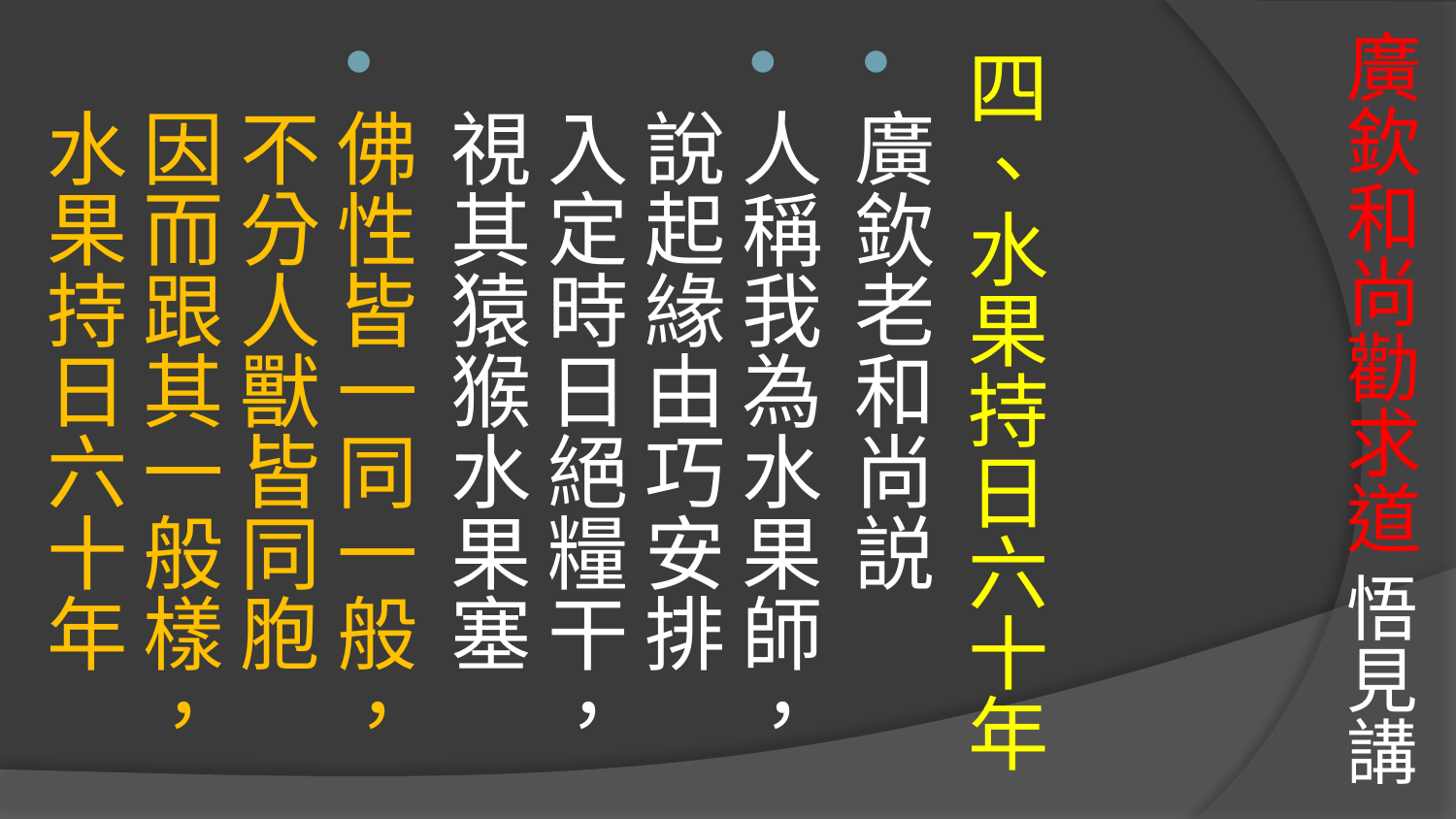

# 廣欽和尚勸求道 悟見講
四、水果持日六十年
廣欽老和尚説
人稱我為水果師，說起緣由巧安排
入定時日絕糧干，視其猿猴水果塞
佛性皆一同一般，不分人獸皆同胞
因而跟其一般樣，水果持日六十年